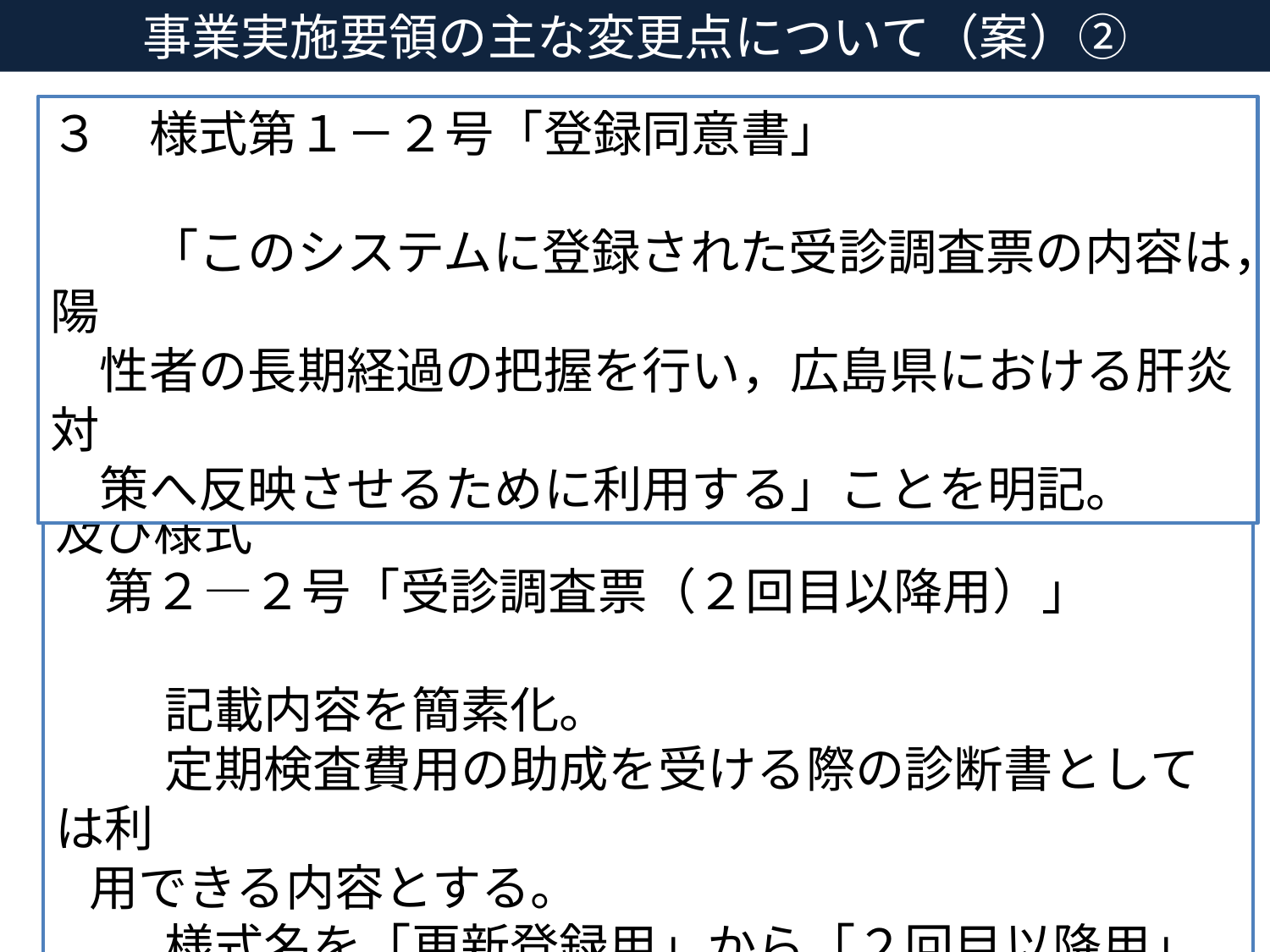

事業実施要領の主な変更点について（案）②
３　様式第１－２号「登録同意書」

　　「このシステムに登録された受診調査票の内容は，陽
　性者の長期経過の把握を行い，広島県における肝炎対
　策へ反映させるために利用する」ことを明記。
 ４　様式第２－1号「受診調査票（新規登録用）」及び様式
　第２―２号「受診調査票（２回目以降用）」

　　 記載内容を簡素化。
　　 定期検査費用の助成を受ける際の診断書としては利
  用できる内容とする。
　　 様式名を「更新登録用」から「２回目以降用」に変更。